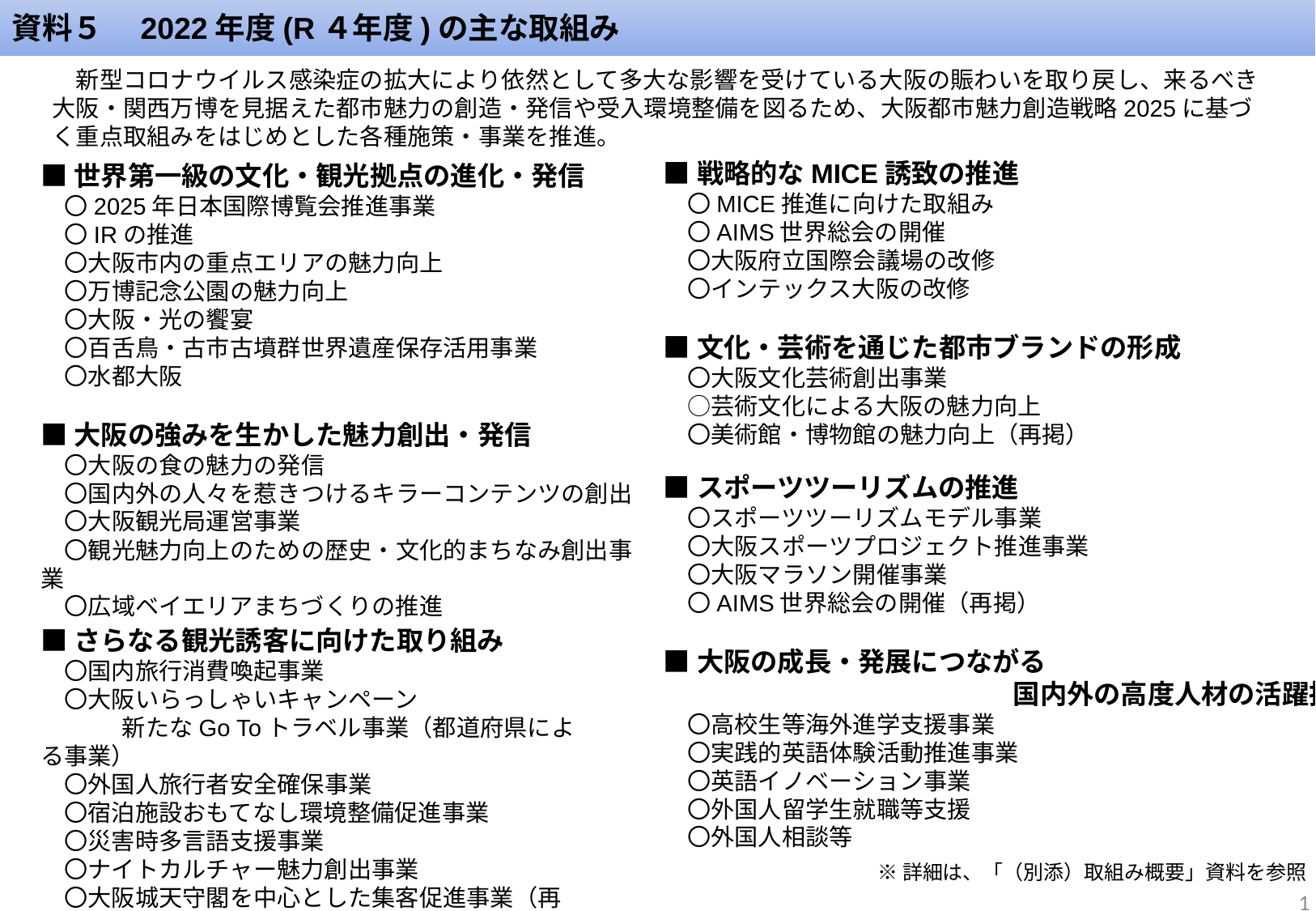

資料５　2022年度(R４年度)の主な取組み
　新型コロナウイルス感染症の拡大により依然として多大な影響を受けている大阪の賑わいを取り戻し、来るべき大阪・関西万博を見据えた都市魅力の創造・発信や受入環境整備を図るため、大阪都市魅力創造戦略2025に基づく重点取組みをはじめとした各種施策・事業を推進。
■戦略的なMICE誘致の推進
　〇MICE推進に向けた取組み
　〇AIMS世界総会の開催
　〇大阪府立国際会議場の改修
　〇インテックス大阪の改修

■文化・芸術を通じた都市ブランドの形成
　〇大阪文化芸術創出事業
　○芸術文化による大阪の魅力向上
　〇美術館・博物館の魅力向上（再掲）
■世界第一級の文化・観光拠点の進化・発信
　〇2025年日本国際博覧会推進事業
　〇IRの推進
　〇大阪市内の重点エリアの魅力向上
　〇万博記念公園の魅力向上
　〇大阪・光の饗宴
　〇百舌鳥・古市古墳群世界遺産保存活用事業
　〇水都大阪

■大阪の強みを生かした魅力創出・発信
　〇大阪の食の魅力の発信
　〇国内外の人々を惹きつけるキラーコンテンツの創出
　〇大阪観光局運営事業
　〇観光魅力向上のための歴史・文化的まちなみ創出事業
　〇広域ベイエリアまちづくりの推進
■スポーツツーリズムの推進
　〇スポーツツーリズムモデル事業
　〇大阪スポーツプロジェクト推進事業
　〇大阪マラソン開催事業
　〇AIMS世界総会の開催（再掲）

■大阪の成長・発展につながる
　　　　　　　　　　　　　国内外の高度人材の活躍推進
　〇高校生等海外進学支援事業
　〇実践的英語体験活動推進事業
　〇英語イノベーション事業
　〇外国人留学生就職等支援
　〇外国人相談等

■さらなる観光誘客に向けた取り組み
　〇国内旅行消費喚起事業
　〇大阪いらっしゃいキャンペーン
　　 　 新たなGo Toトラベル事業（都道府県による事業）
　〇外国人旅行者安全確保事業
　〇宿泊施設おもてなし環境整備促進事業
　〇災害時多言語支援事業
　〇ナイトカルチャー魅力創出事業
　〇大阪城天守閣を中心とした集客促進事業（再掲）
※詳細は、「（別添）取組み概要」資料を参照
1